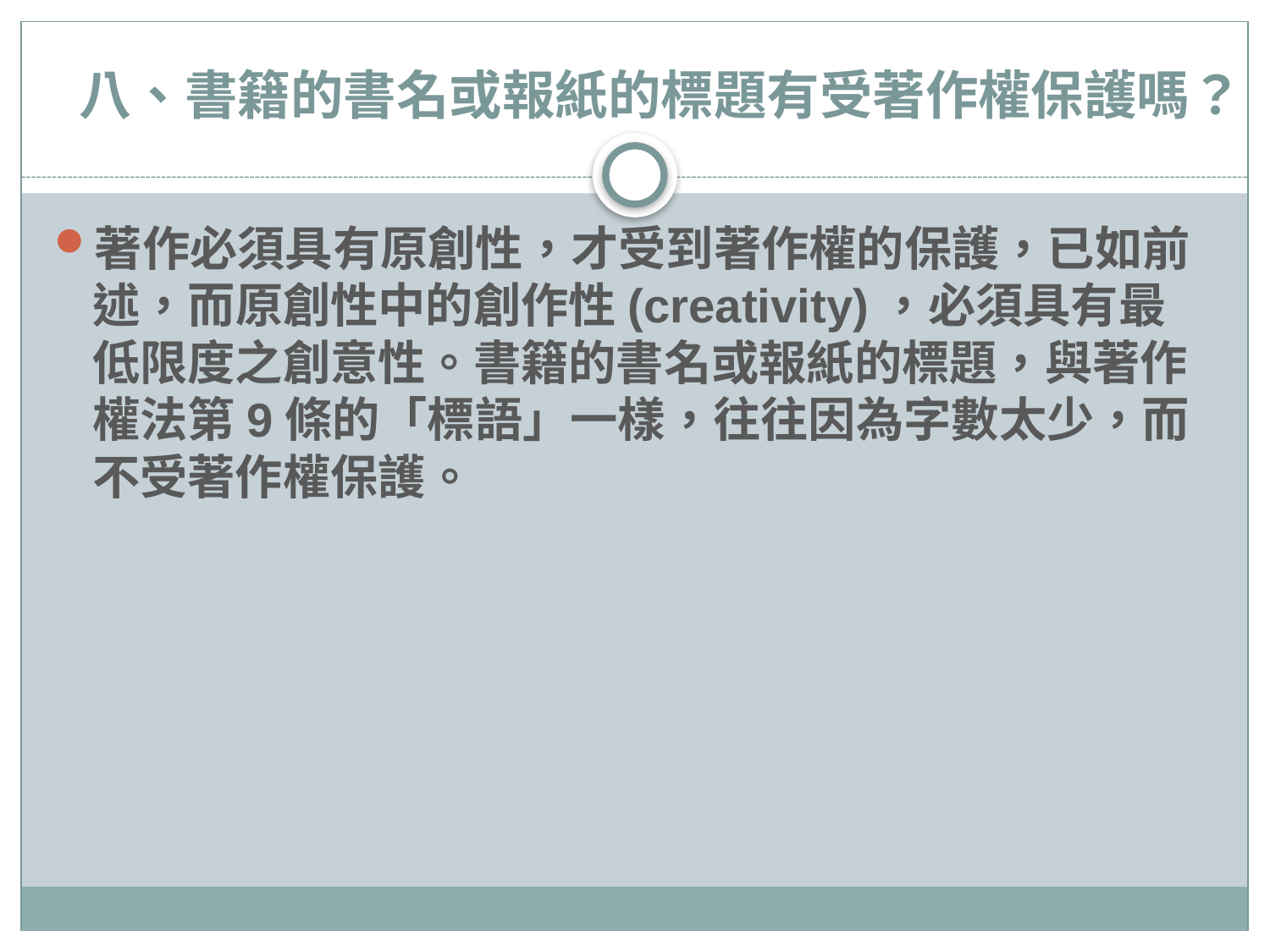

# 八、書籍的書名或報紙的標題有受著作權保護嗎？
著作必須具有原創性，才受到著作權的保護，已如前述，而原創性中的創作性(creativity)，必須具有最低限度之創意性。書籍的書名或報紙的標題，與著作權法第9條的「標語」一樣，往往因為字數太少，而不受著作權保護。